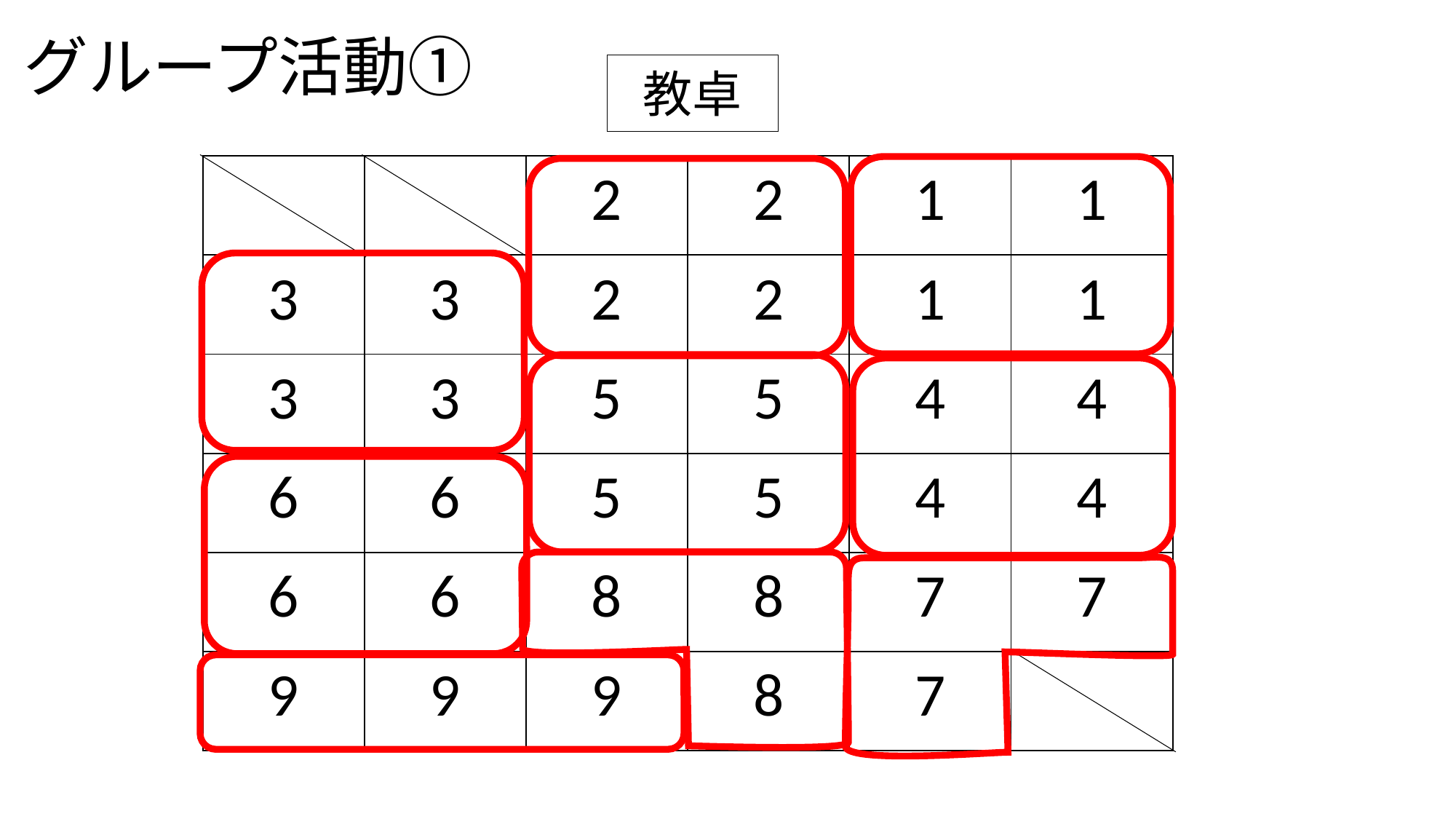

# グループ活動①
教卓
|  |  | 2 | 2 | 1 | 1 |
| --- | --- | --- | --- | --- | --- |
| 3 | 3 | 2 | 2 | 1 | 1 |
| 3 | 3 | 5 | 5 | 4 | 4 |
| 6 | 6 | 5 | 5 | 4 | 4 |
| 6 | 6 | 8 | 8 | 7 | 7 |
| 9 | 9 | 9 | 8 | 7 |  |